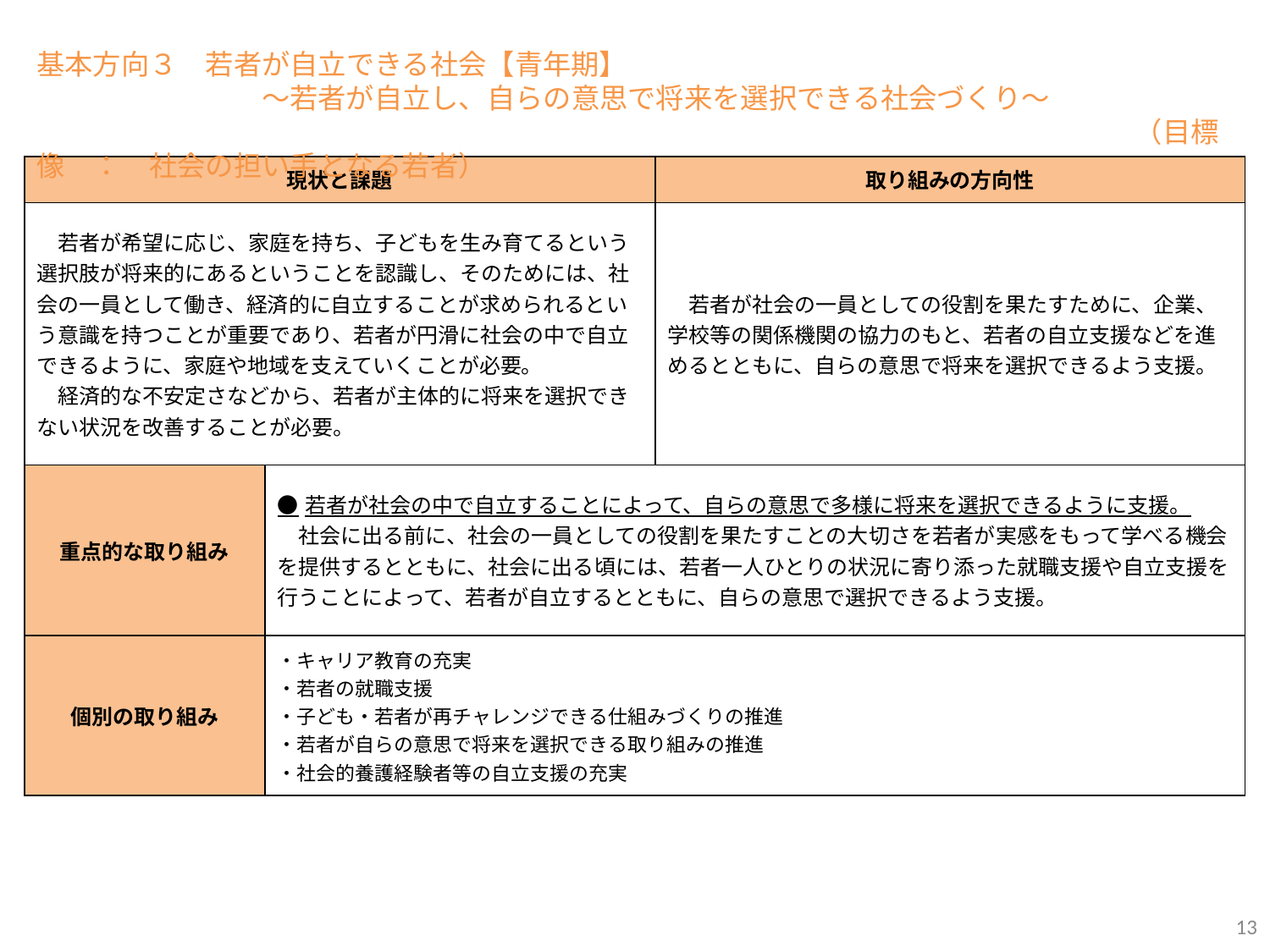

基本方向３　若者が自立できる社会【青年期】
　　　　　　　　～若者が自立し、自らの意思で将来を選択できる社会づくり～
　　　　　　　　　　　　　　　　　　　　　　　　　　　　　　　　　　　　　　　（目標像　：　社会の担い手となる若者）
| 現状と課題 |  | 取り組みの方向性 |
| --- | --- | --- |
| 若者が希望に応じ、家庭を持ち、子どもを生み育てるという選択肢が将来的にあるということを認識し、そのためには、社会の一員として働き、経済的に自立することが求められるという意識を持つことが重要であり、若者が円滑に社会の中で自立できるように、家庭や地域を支えていくことが必要。 　経済的な不安定さなどから、若者が主体的に将来を選択できない状況を改善することが必要。 |  | 若者が社会の一員としての役割を果たすために、企業、学校等の関係機関の協力のもと、若者の自立支援などを進めるとともに、自らの意思で将来を選択できるよう支援。 |
| 重点的な取り組み | ●若者が社会の中で自立することによって、自らの意思で多様に将来を選択できるように支援。 　社会に出る前に、社会の一員としての役割を果たすことの大切さを若者が実感をもって学べる機会を提供するとともに、社会に出る頃には、若者一人ひとりの状況に寄り添った就職支援や自立支援を行うことによって、若者が自立するとともに、自らの意思で選択できるよう支援。 |  |
| 個別の取り組み | ・キャリア教育の充実 ・若者の就職支援 ・子ども・若者が再チャレンジできる仕組みづくりの推進 ・若者が自らの意思で将来を選択できる取り組みの推進 ・社会的養護経験者等の自立支援の充実 |  |
13